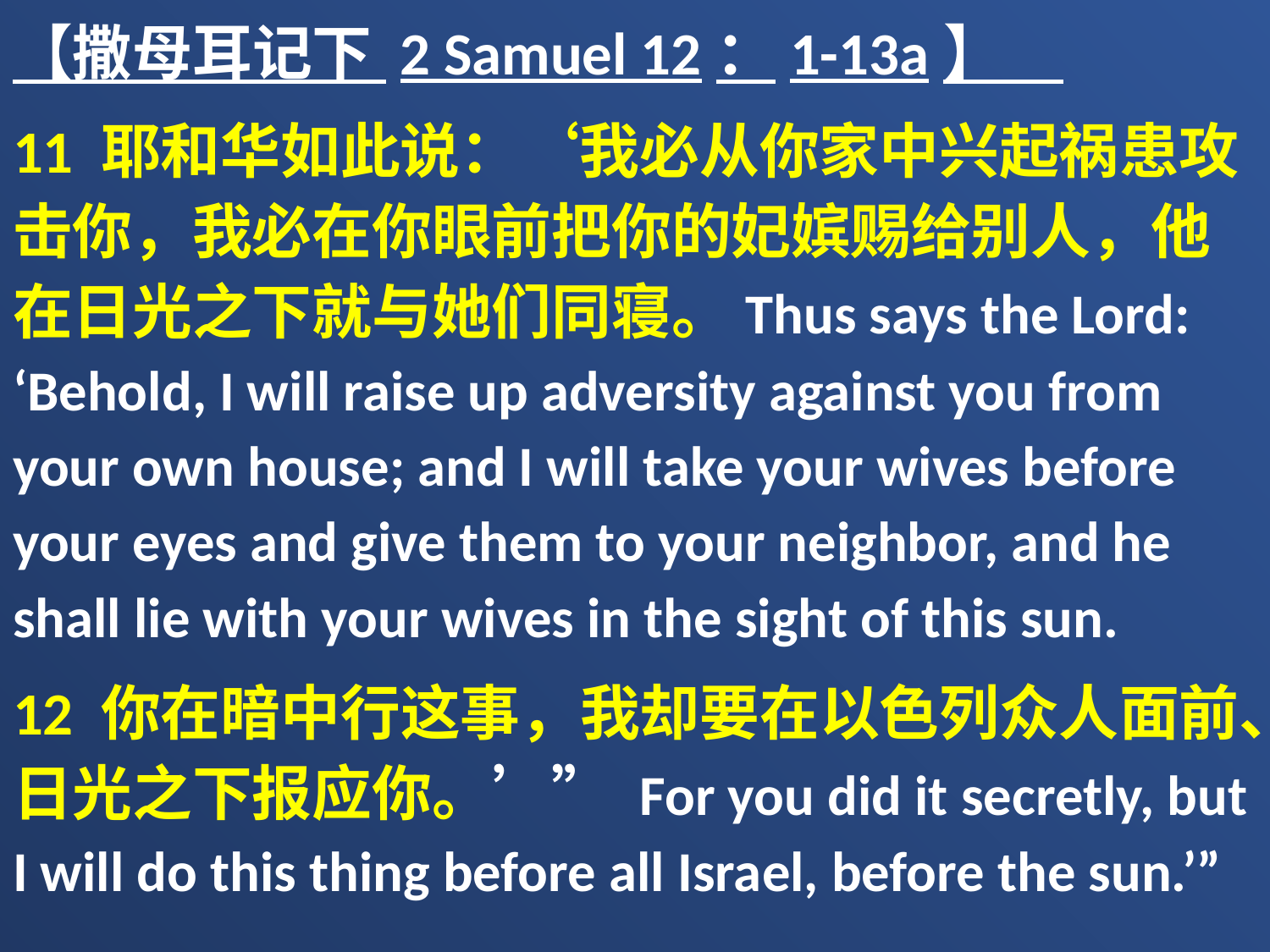

【撒母耳记下 2 Samuel 12：1-13a】
11 耶和华如此说：‘我必从你家中兴起祸患攻击你，我必在你眼前把你的妃嫔赐给别人，他在日光之下就与她们同寝。Thus says the Lord: ‘Behold, I will raise up adversity against you from your own house; and I will take your wives before your eyes and give them to your neighbor, and he shall lie with your wives in the sight of this sun.
12 你在暗中行这事，我却要在以色列众人面前、日光之下报应你。’” For you did it secretly, but I will do this thing before all Israel, before the sun.’”